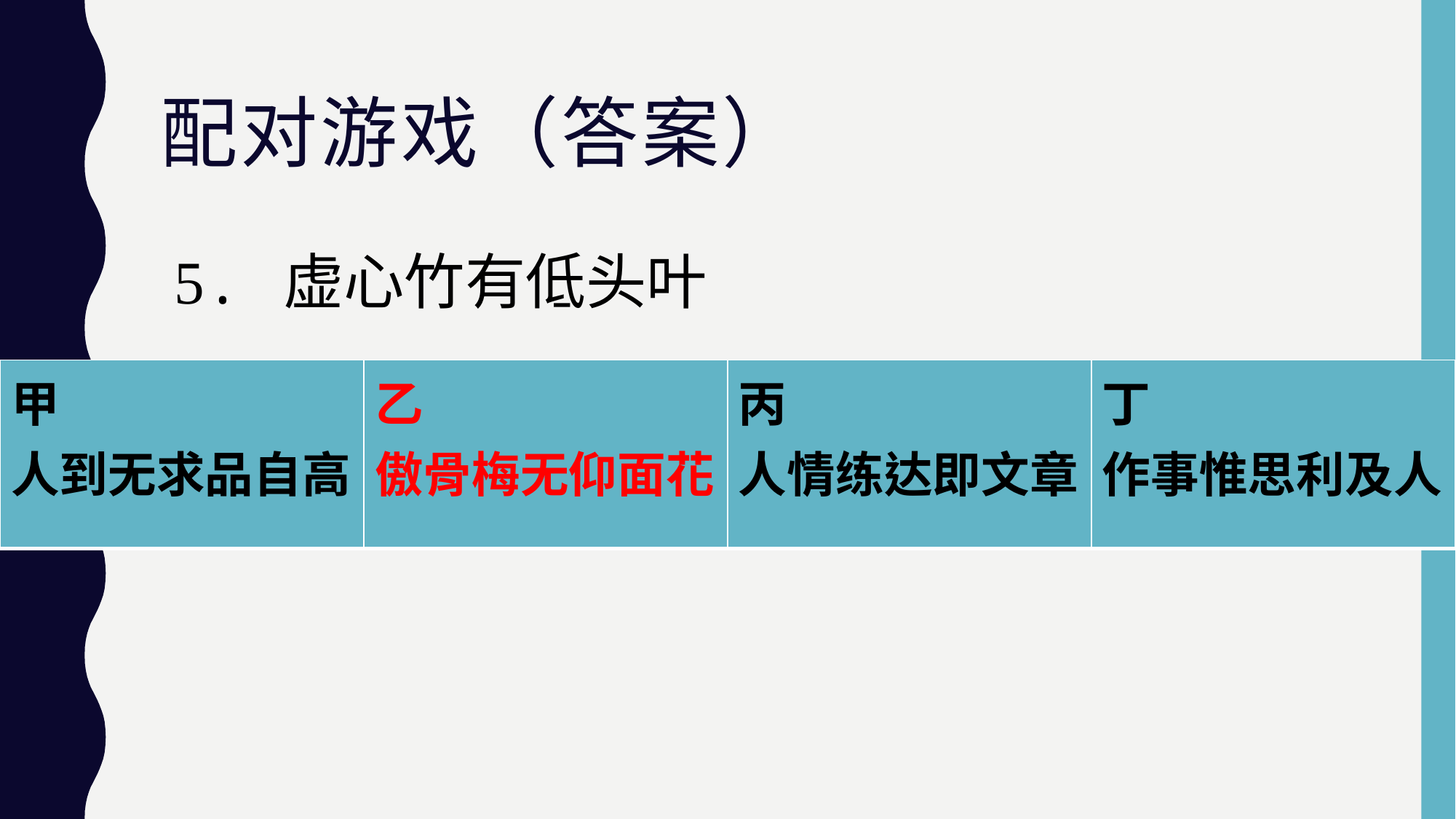

# 配对游戏（答案）
5.	虚心竹有低头叶
| 甲 人到无求品自高 | 乙 傲骨梅无仰面花 | 丙 人情练达即文章 | 丁 作事惟思利及人 |
| --- | --- | --- | --- |